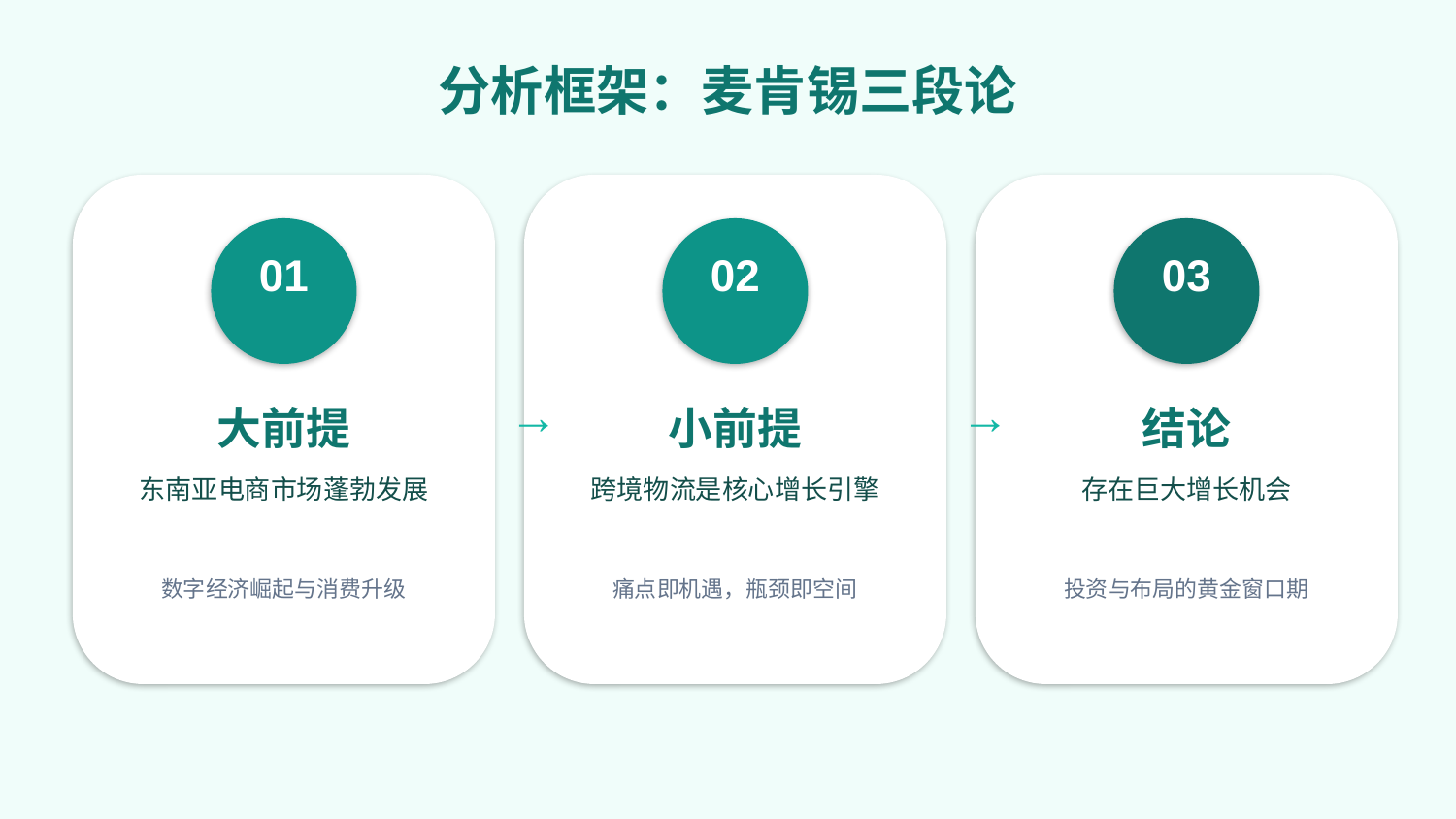

分析框架：麦肯锡三段论

01
02
03
→
→
大前提
小前提
结论
东南亚电商市场蓬勃发展
跨境物流是核心增长引擎
存在巨大增长机会
数字经济崛起与消费升级
痛点即机遇，瓶颈即空间
投资与布局的黄金窗口期